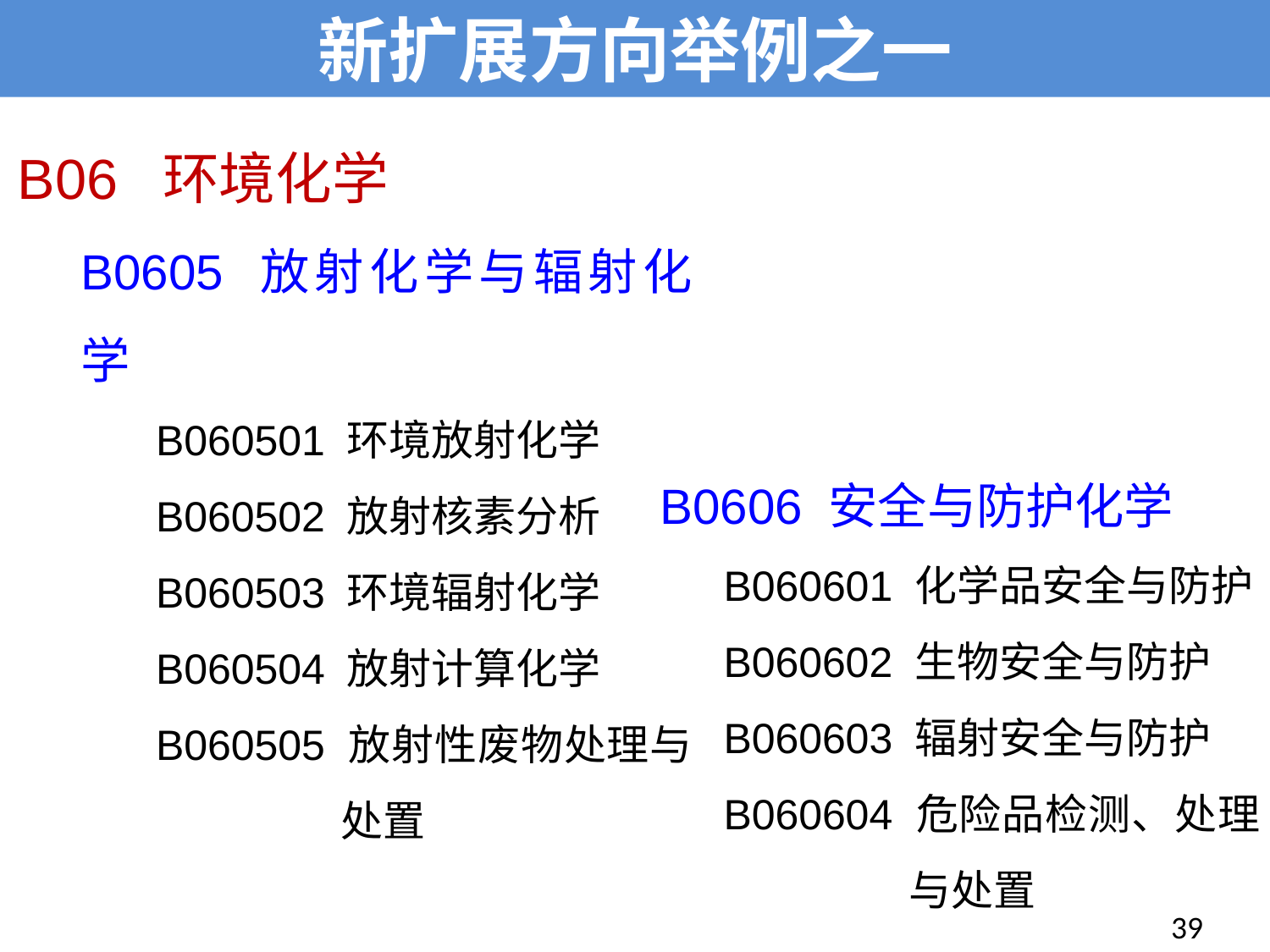

新扩展方向举例之一
B06  环境化学
B0605 放射化学与辐射化学
B060501 环境放射化学
B060502 放射核素分析
B060503 环境辐射化学
B060504 放射计算化学
B060505 放射性废物处理与处置
B0606 安全与防护化学
B060601 化学品安全与防护
B060602 生物安全与防护
B060603 辐射安全与防护
B060604 危险品检测、处理与处置